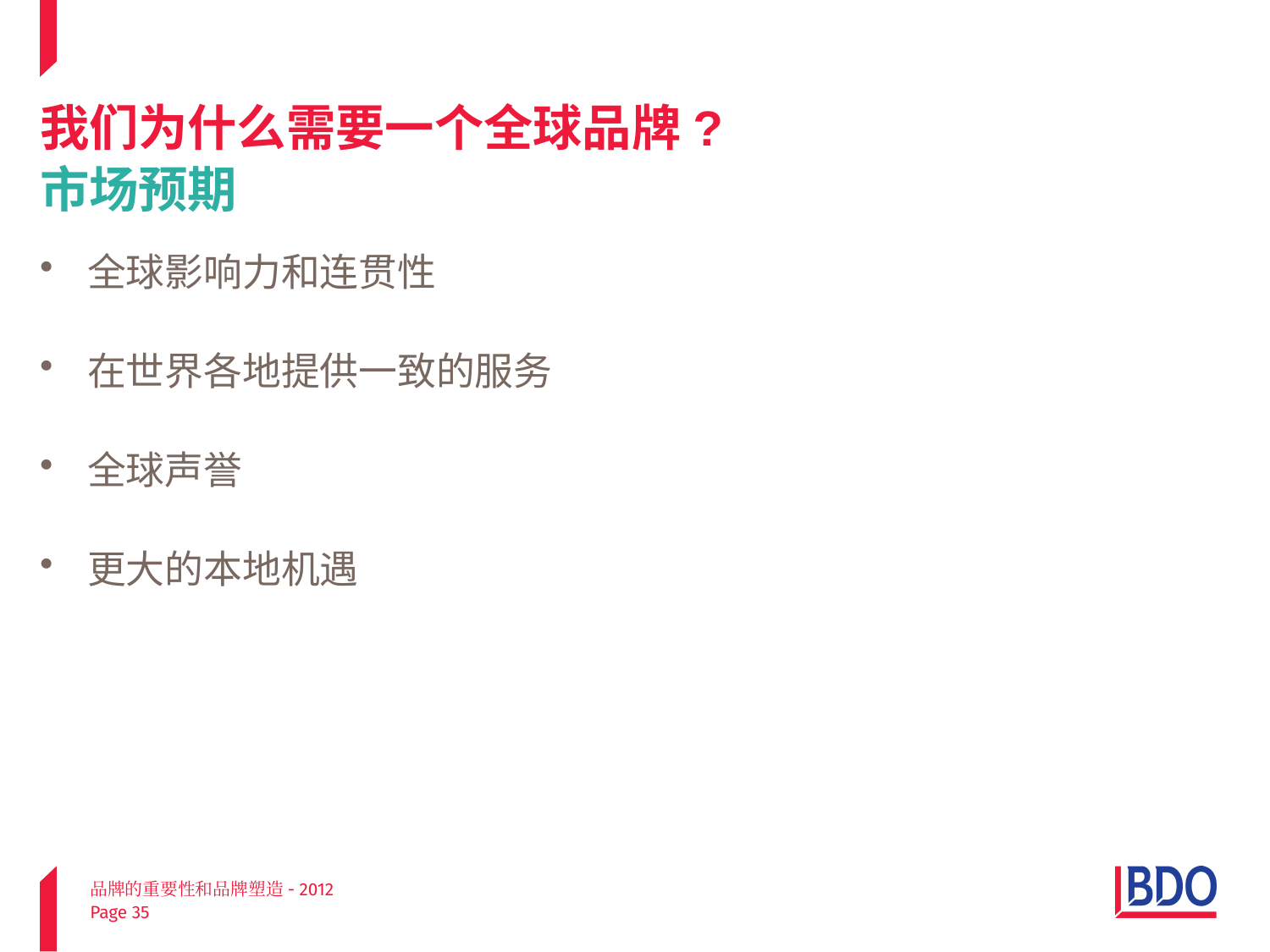

# 我们为什么需要一个全球品牌? 市场预期
全球影响力和连贯性

在世界各地提供一致的服务

全球声誉

更大的本地机遇

品牌的重要性和品牌塑造- 2012
Page 35